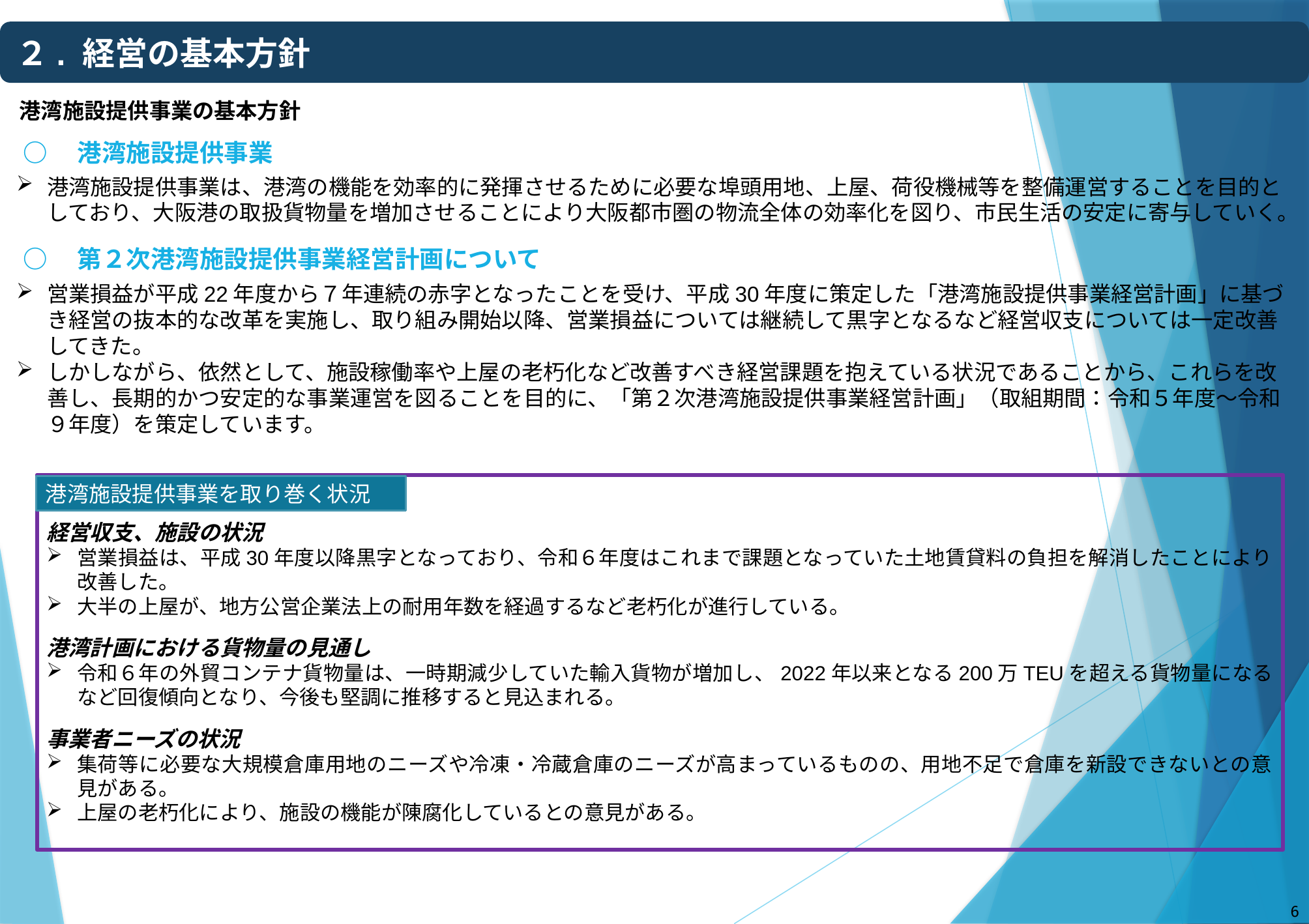

２. 経営の基本方針
港湾施設提供事業の基本方針
○　港湾施設提供事業
港湾施設提供事業は、港湾の機能を効率的に発揮させるために必要な埠頭用地、上屋、荷役機械等を整備運営することを目的としており、大阪港の取扱貨物量を増加させることにより大阪都市圏の物流全体の効率化を図り、市民生活の安定に寄与していく。

営業損益が平成22年度から７年連続の赤字となったことを受け、平成30年度に策定した「港湾施設提供事業経営計画」に基づき経営の抜本的な改革を実施し、取り組み開始以降、営業損益については継続して黒字となるなど経営収支については一定改善してきた。
しかしながら、依然として、施設稼働率や上屋の老朽化など改善すべき経営課題を抱えている状況であることから、これらを改善し、長期的かつ安定的な事業運営を図ることを目的に、「第２次港湾施設提供事業経営計画」（取組期間：令和５年度～令和９年度）を策定しています。
○　第２次港湾施設提供事業経営計画について

経営収支、施設の状況
営業損益は、平成30年度以降黒字となっており、令和６年度はこれまで課題となっていた土地賃貸料の負担を解消したことにより改善した。
大半の上屋が、地方公営企業法上の耐用年数を経過するなど老朽化が進行している。

港湾計画における貨物量の見通し
令和６年の外貿コンテナ貨物量は、一時期減少していた輸入貨物が増加し、2022年以来となる200万TEUを超える貨物量になるなど回復傾向となり、今後も堅調に推移すると見込まれる。

事業者ニーズの状況
集荷等に必要な大規模倉庫用地のニーズや冷凍・冷蔵倉庫のニーズが高まっているものの、用地不足で倉庫を新設できないとの意見がある。
上屋の老朽化により、施設の機能が陳腐化しているとの意見がある。
港湾施設提供事業を取り巻く状況
6